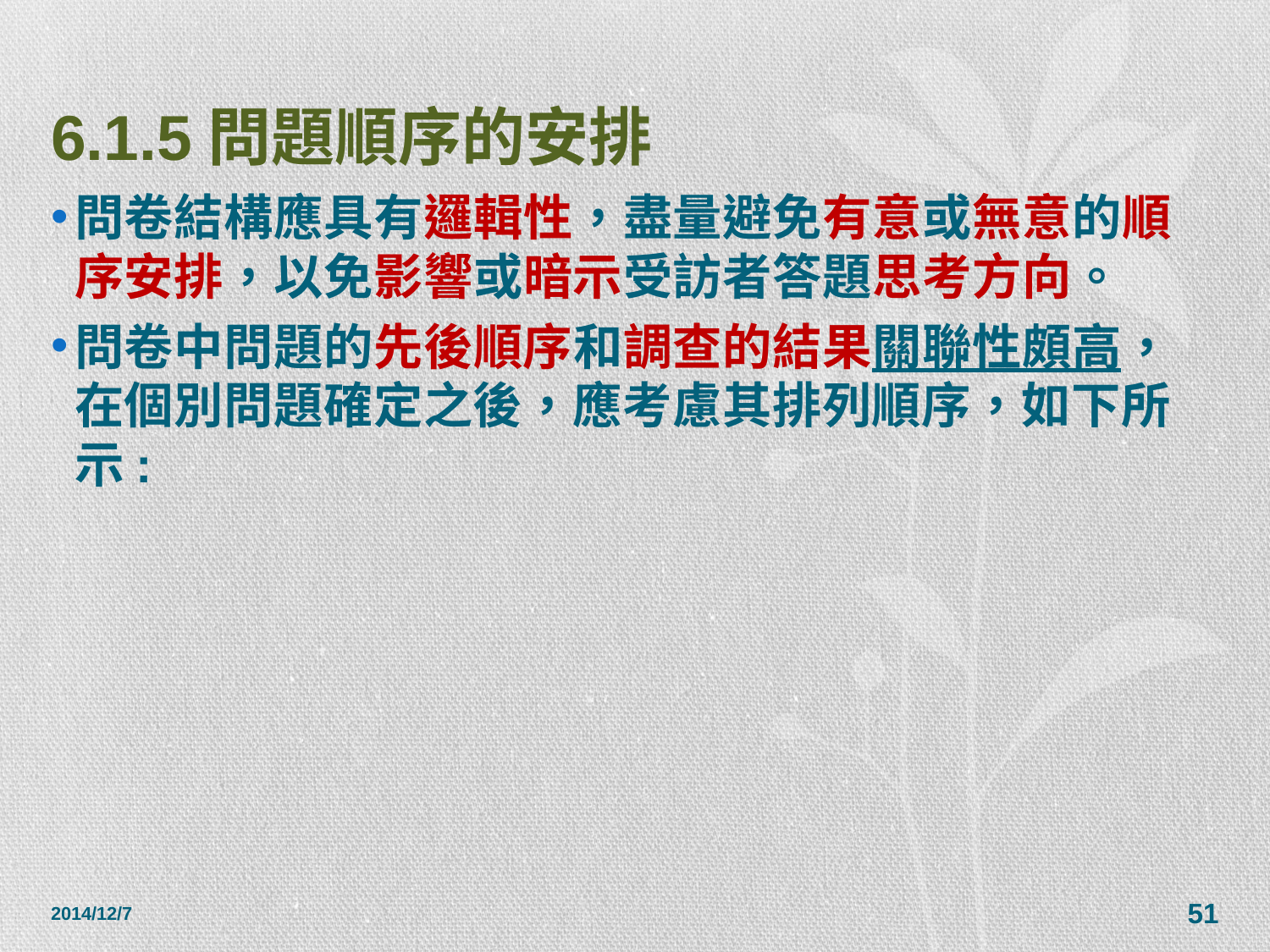

# 6.1.5問題順序的安排
問卷結構應具有邏輯性，盡量避免有意或無意的順序安排，以免影響或暗示受訪者答題思考方向。
問卷中問題的先後順序和調查的結果關聯性頗高，在個別問題確定之後，應考慮其排列順序，如下所示:
2014/12/7
51